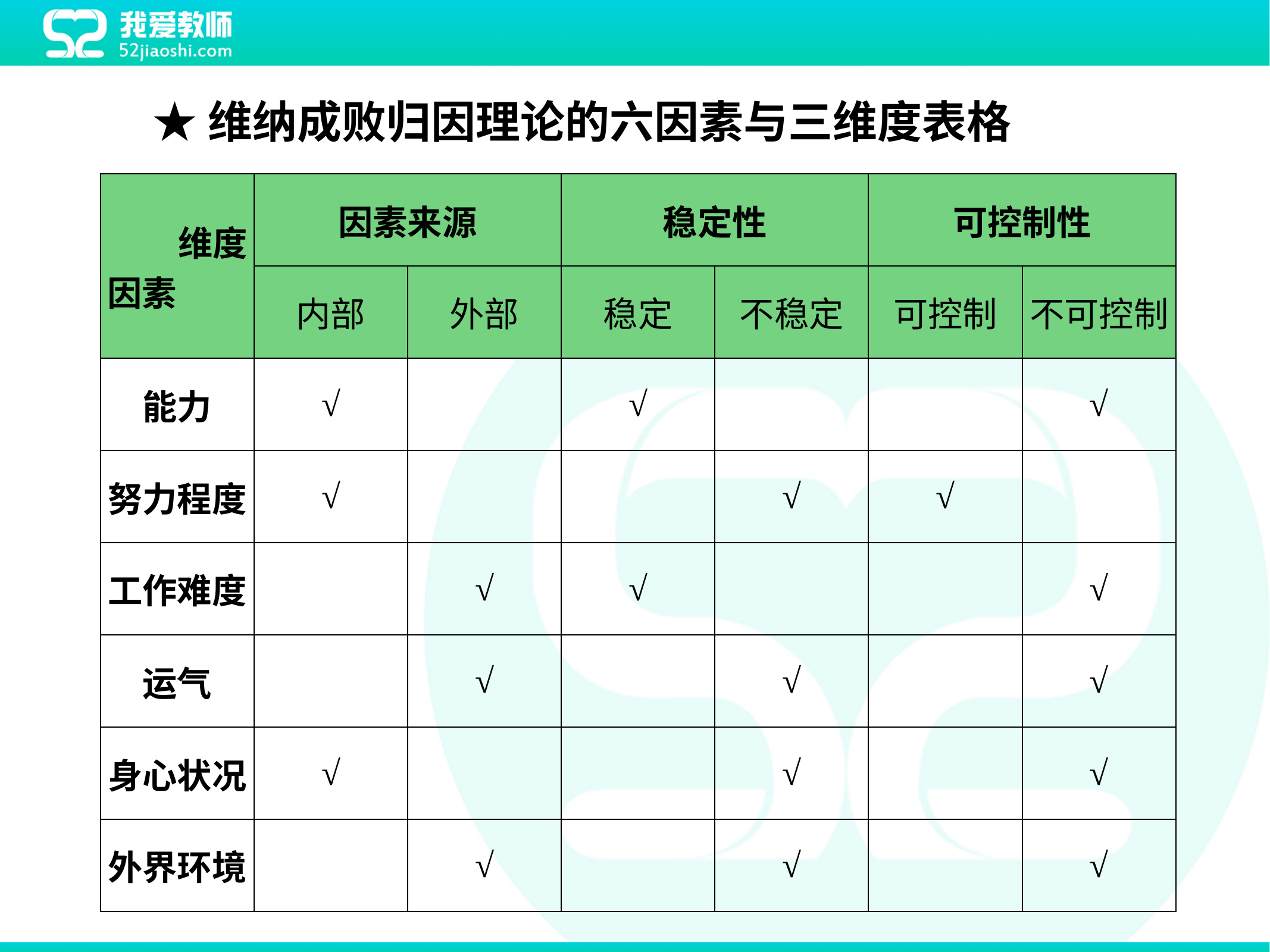

★维纳成败归因理论的六因素与三维度表格
| 维度 因素 | 因素来源 |  | 稳定性 |  | 可控制性 |  |
| --- | --- | --- | --- | --- | --- | --- |
|  | 内部 | 外部 | 稳定 | 不稳定 | 可控制 | 不可控制 |
| 能力 | √ |  | √ |  |  | √ |
| 努力程度 | √ |  |  | √ | √ |  |
| 工作难度 |  | √ | √ |  |  | √ |
| 运气 |  | √ |  | √ |  | √ |
| 身心状况 | √ |  |  | √ |  | √ |
| 外界环境 |  | √ |  | √ |  | √ |